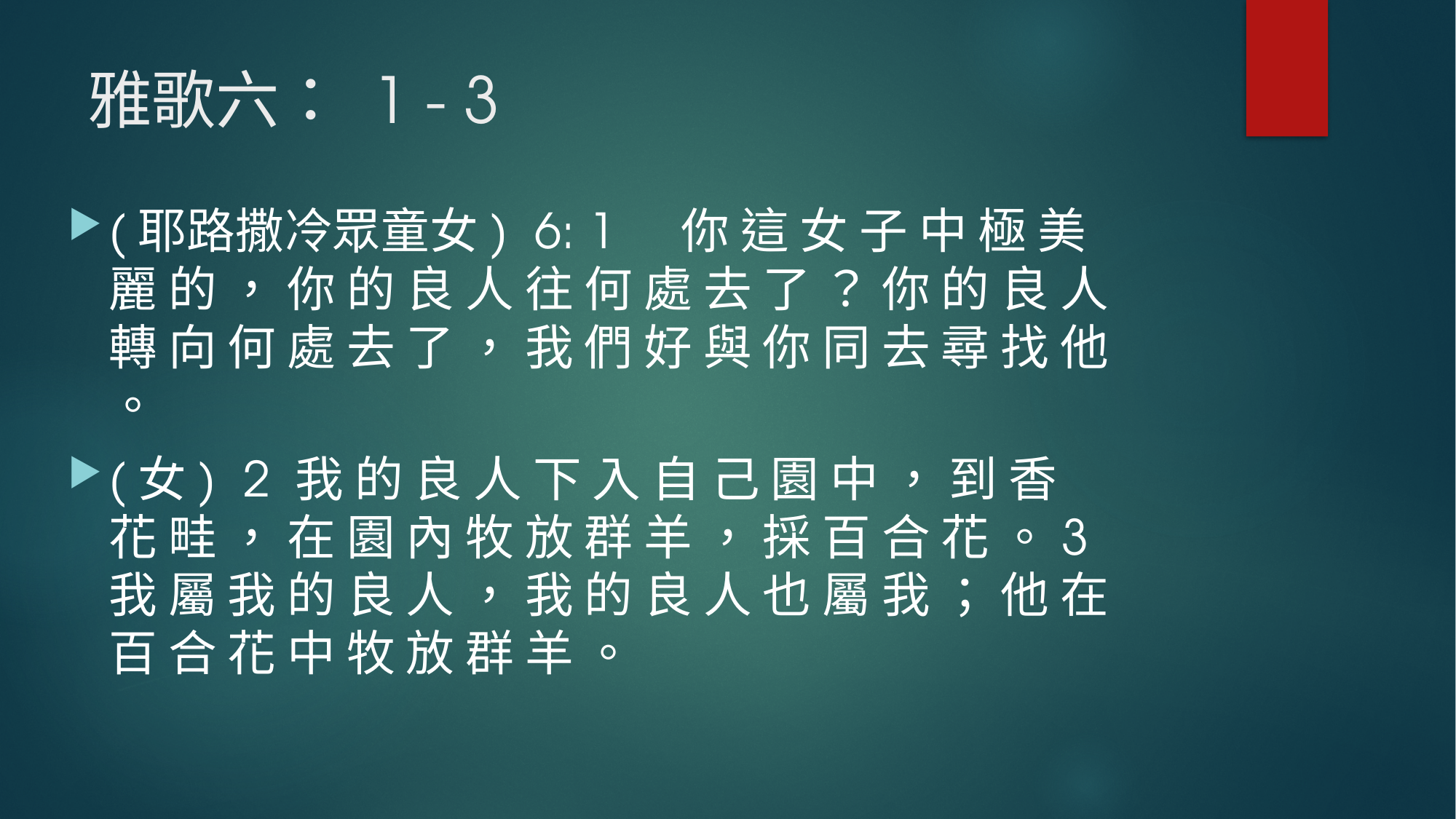

# 雅歌六： 1 - 3
(耶路撒冷眾童女)  6: 1    你 這 女 子 中 極 美 麗 的 ， 你 的 良 人 往 何 處 去 了 ？ 你 的 良 人 轉 向 何 處 去 了 ， 我 們 好 與 你 同 去 尋 找 他 。
(女)  2 我 的 良 人 下 入 自 己 園 中 ， 到 香 花 畦 ， 在 園 內 牧 放 群 羊 ， 採 百 合 花 。3 我 屬 我 的 良 人 ， 我 的 良 人 也 屬 我 ； 他 在 百 合 花 中 牧 放 群 羊 。